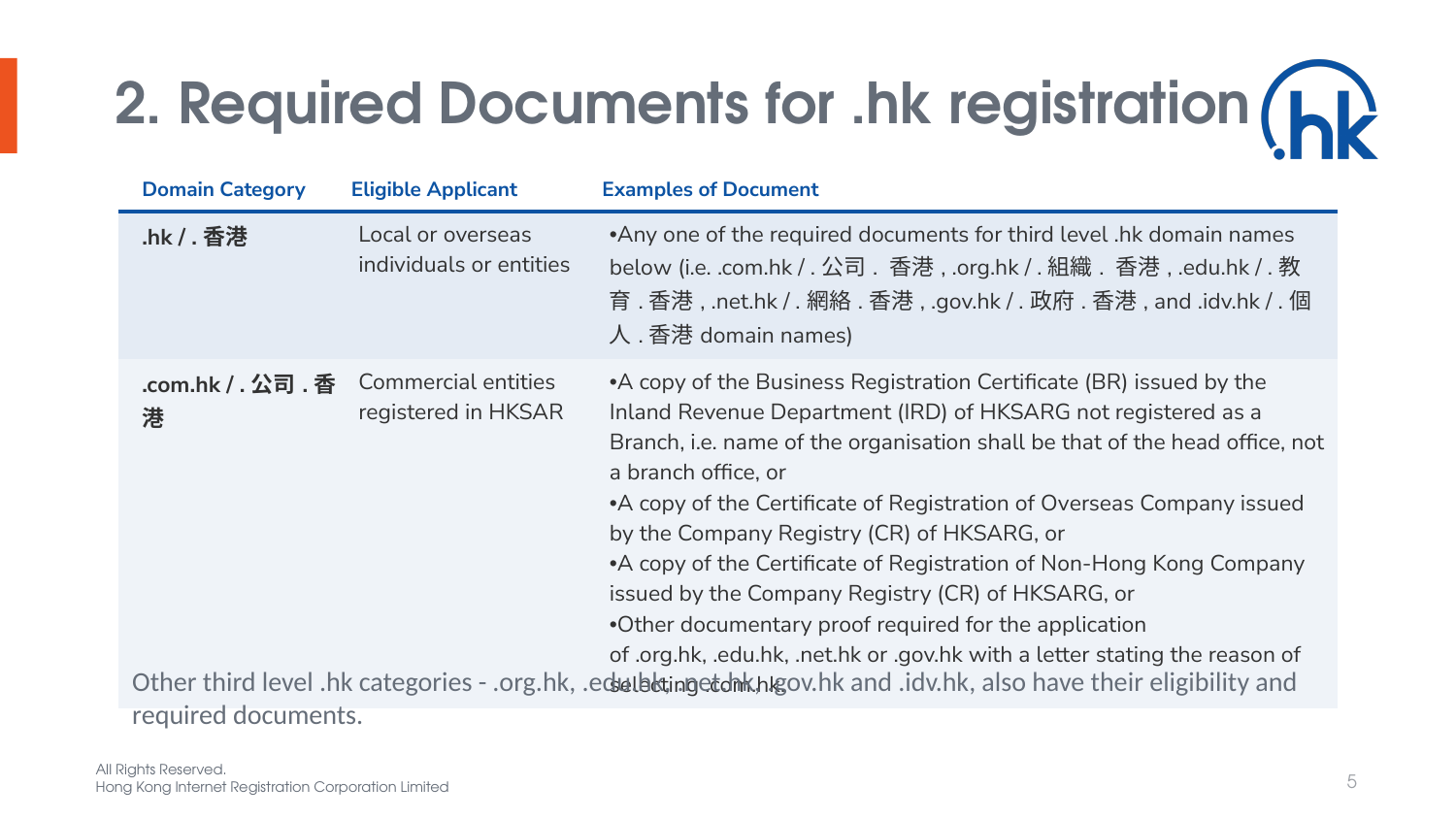

# 2. Required Documents for .hk registration
| Domain Category | Eligible Applicant | Examples of Document |
| --- | --- | --- |
| .hk / .香港 | Local or overseas individuals or entities | Any one of the required documents for third level .hk domain names below (i.e. .com.hk / .公司. 香港, .org.hk / .組織. 香港, .edu.hk / .教育.香港, .net.hk / .網絡.香港, .gov.hk / .政府.香港, and .idv.hk / .個人.香港domain names) |
| .com.hk / .公司.香港 | Commercial entities registered in HKSAR | A copy of the Business Registration Certificate (BR) issued by the Inland Revenue Department (IRD) of HKSARG not registered as a Branch, i.e. name of the organisation shall be that of the head office, not a branch office, or A copy of the Certificate of Registration of Overseas Company issued by the Company Registry (CR) of HKSARG, or A copy of the Certificate of Registration of Non-Hong Kong Company issued by the Company Registry (CR) of HKSARG, or Other documentary proof required for the application of .org.hk, .edu.hk, .net.hk or .gov.hk with a letter stating the reason of selecting .com.hk. |

Other third level .hk categories - .org.hk, .edu.hk, .net.hk, .gov.hk and .idv.hk, also have their eligibility and required documents.
5